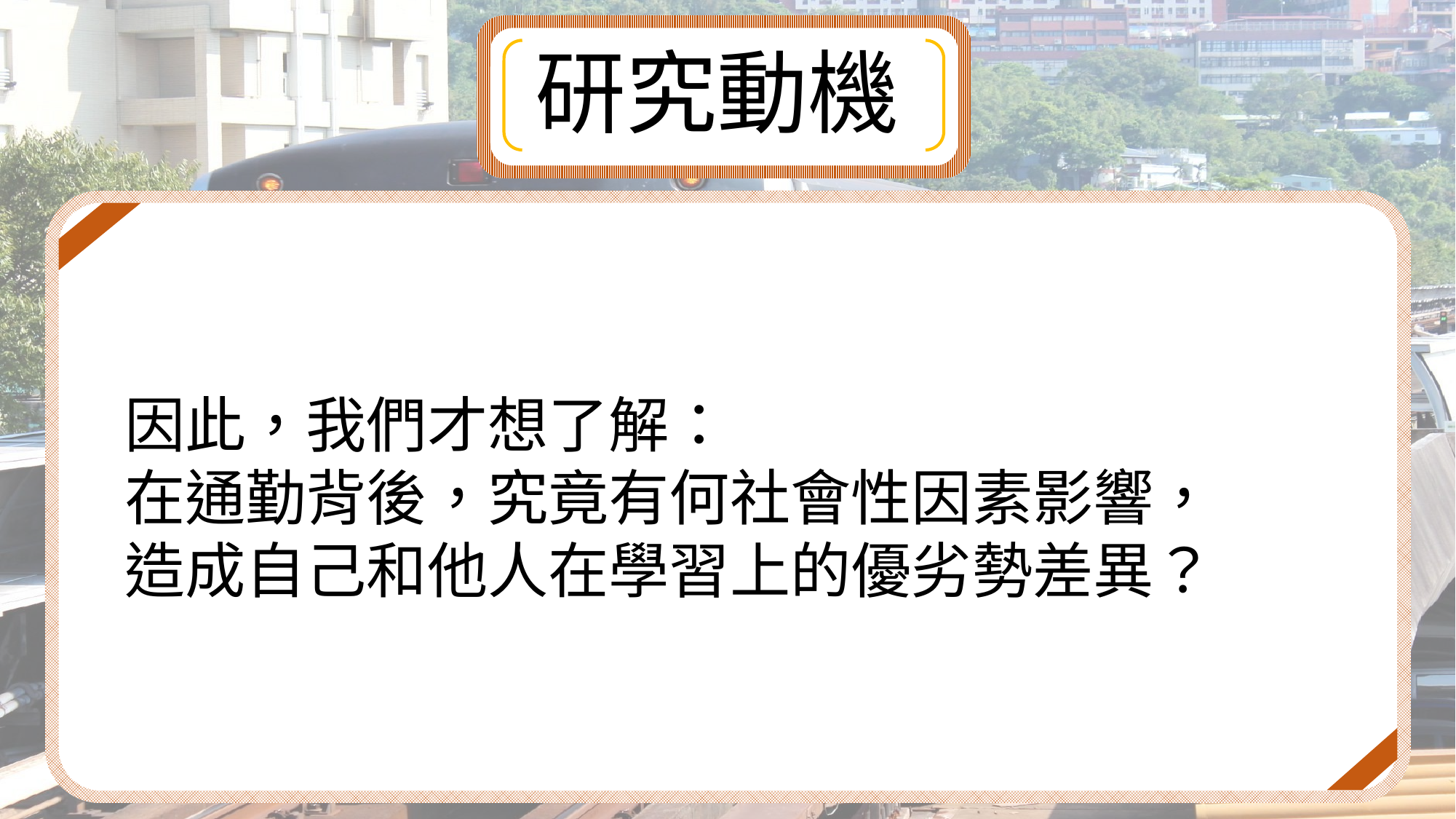

研究動機

因此，我們才想了解：
在通勤背後，究竟有何社會性因素影響，
造成自己和他人在學習上的優劣勢差異？